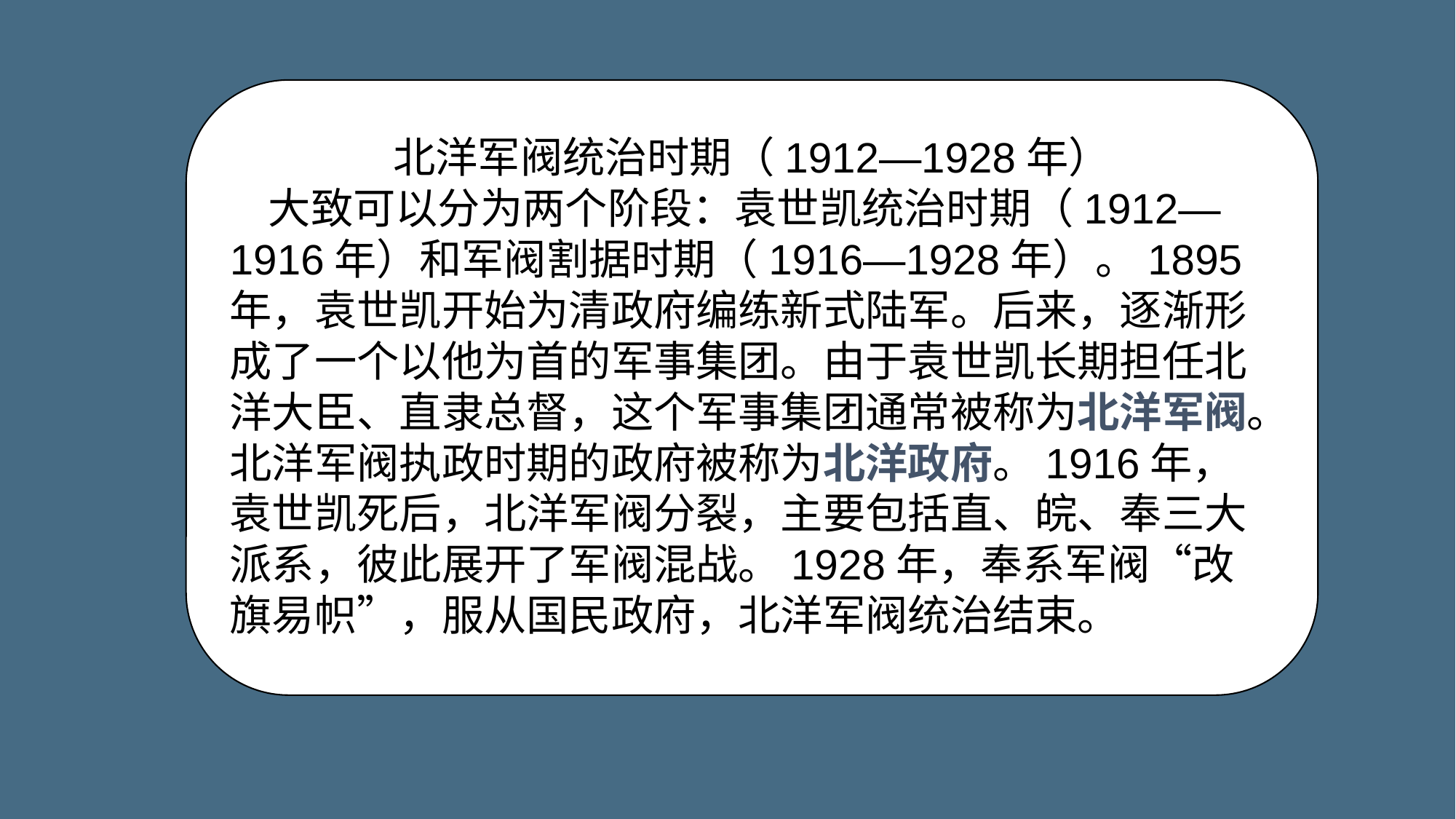

北洋军阀统治时期（1912—1928年）
   大致可以分为两个阶段：袁世凯统治时期（1912—1916年）和军阀割据时期（1916—1928年）。1895年，袁世凯开始为清政府编练新式陆军。后来，逐渐形成了一个以他为首的军事集团。由于袁世凯长期担任北洋大臣、直隶总督，这个军事集团通常被称为北洋军阀。北洋军阀执政时期的政府被称为北洋政府。1916年，袁世凯死后，北洋军阀分裂，主要包括直、皖、奉三大派系，彼此展开了军阀混战。1928年，奉系军阀“改旗易帜”，服从国民政府，北洋军阀统治结束。